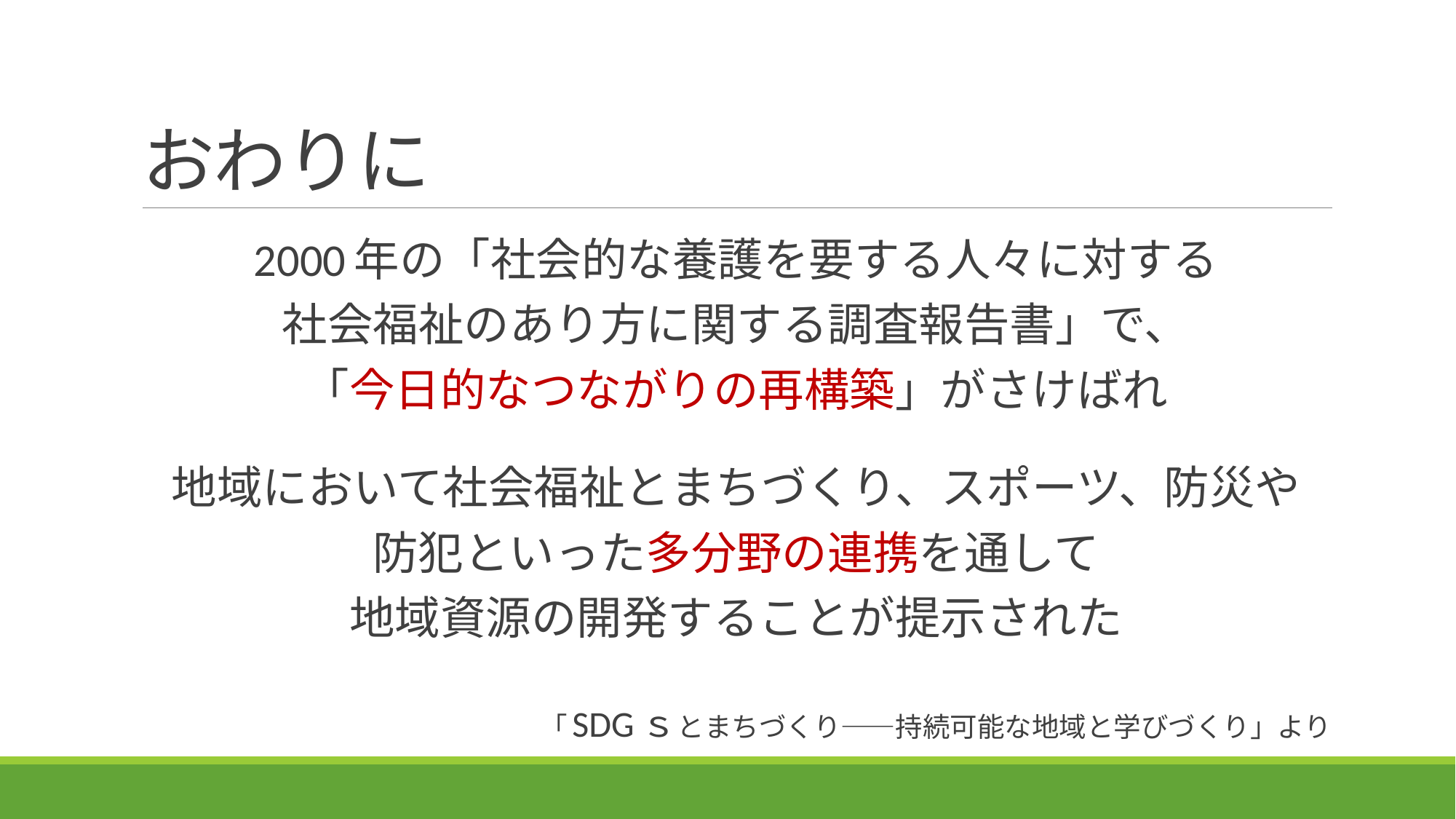

# おわりに
2000年の「社会的な養護を要する人々に対する
社会福祉のあり方に関する調査報告書」で、
「今日的なつながりの再構築」がさけばれ

地域において社会福祉とまちづくり、スポーツ、防災や
防犯といった多分野の連携を通して
地域資源の開発することが提示された

「SDGｓとまちづくり――持続可能な地域と学びづくり」より